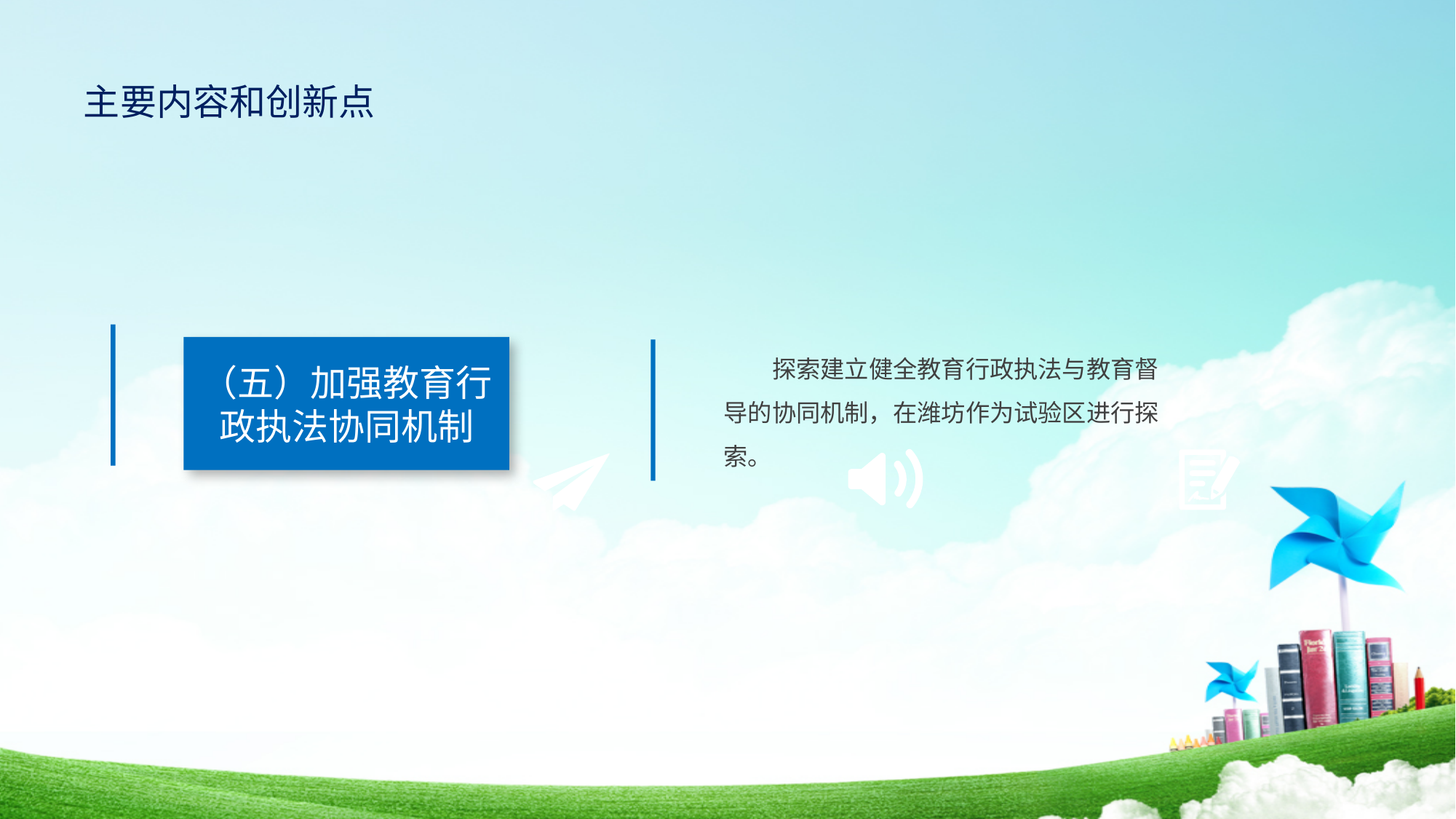

主要内容和创新点

（五）加强教育行政执法协同机制
探索建立健全教育行政执法与教育督导的协同机制，在潍坊作为试验区进行探索。